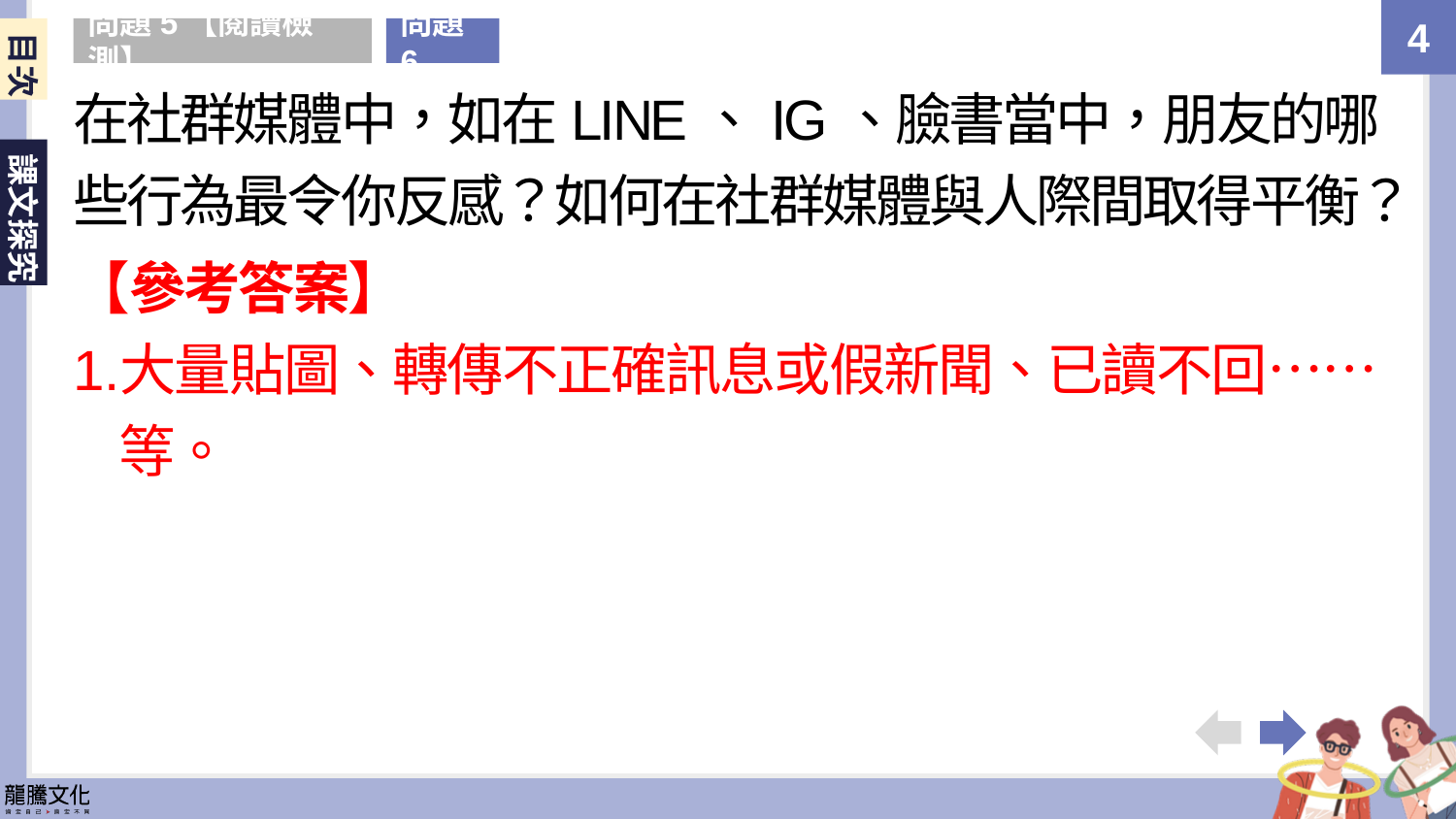

目次
問題5【閱讀檢測】
問題6
在社群媒體中，如在LINE、IG、臉書當中，朋友的哪些行為最令你反感？如何在社群媒體與人際間取得平衡？
【參考答案】
大量貼圖、轉傳不正確訊息或假新聞、已讀不回……等。